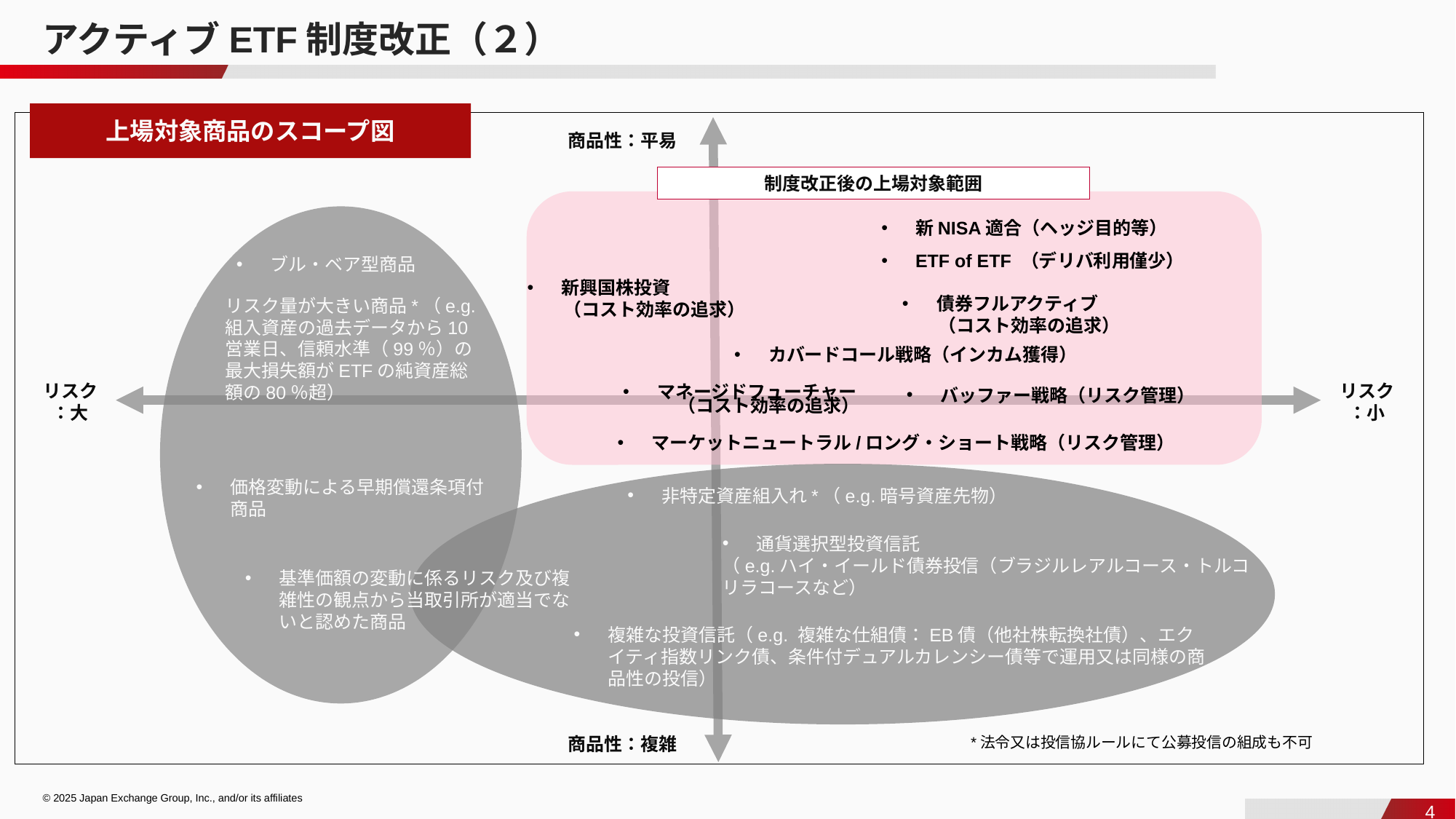

アクティブETF制度改正（２）
上場対象商品のスコープ図

商品性：平易
制度改正後の上場対象範囲

新NISA適合（ヘッジ目的等）
ETF of ETF （デリバ利用僅少）

ブル・ベア型商品
債券フルアクティブ
　　（コスト効率の追求）
リスク量が大きい商品*（e.g.組入資産の過去データから10営業日、信頼水準（99％）の最大損失額がETFの純資産総額の80％超）
カバードコール戦略（インカム獲得）
リスク
：大
リスク
：小
バッファー戦略（リスク管理）

価格変動による早期償還条項付商品
非特定資産組入れ*（e.g.暗号資産先物）
通貨選択型投資信託
（e.g.ハイ・イールド債券投信（ブラジルレアルコース・トルコリラコースなど）
基準価額の変動に係るリスク及び複雑性の観点から当取引所が適当でないと認めた商品
複雑な投資信託（e.g. 複雑な仕組債：EB債（他社株転換社債）、エクイティ指数リンク債、条件付デュアルカレンシー債等で運用又は同様の商品性の投信）
商品性：複雑
新興国株投資
　　（コスト効率の追求）
マネージドフューチャー
　　　（コスト効率の追求）
マーケットニュートラル/ロング・ショート戦略（リスク管理）
*法令又は投信協ルールにて公募投信の組成も不可